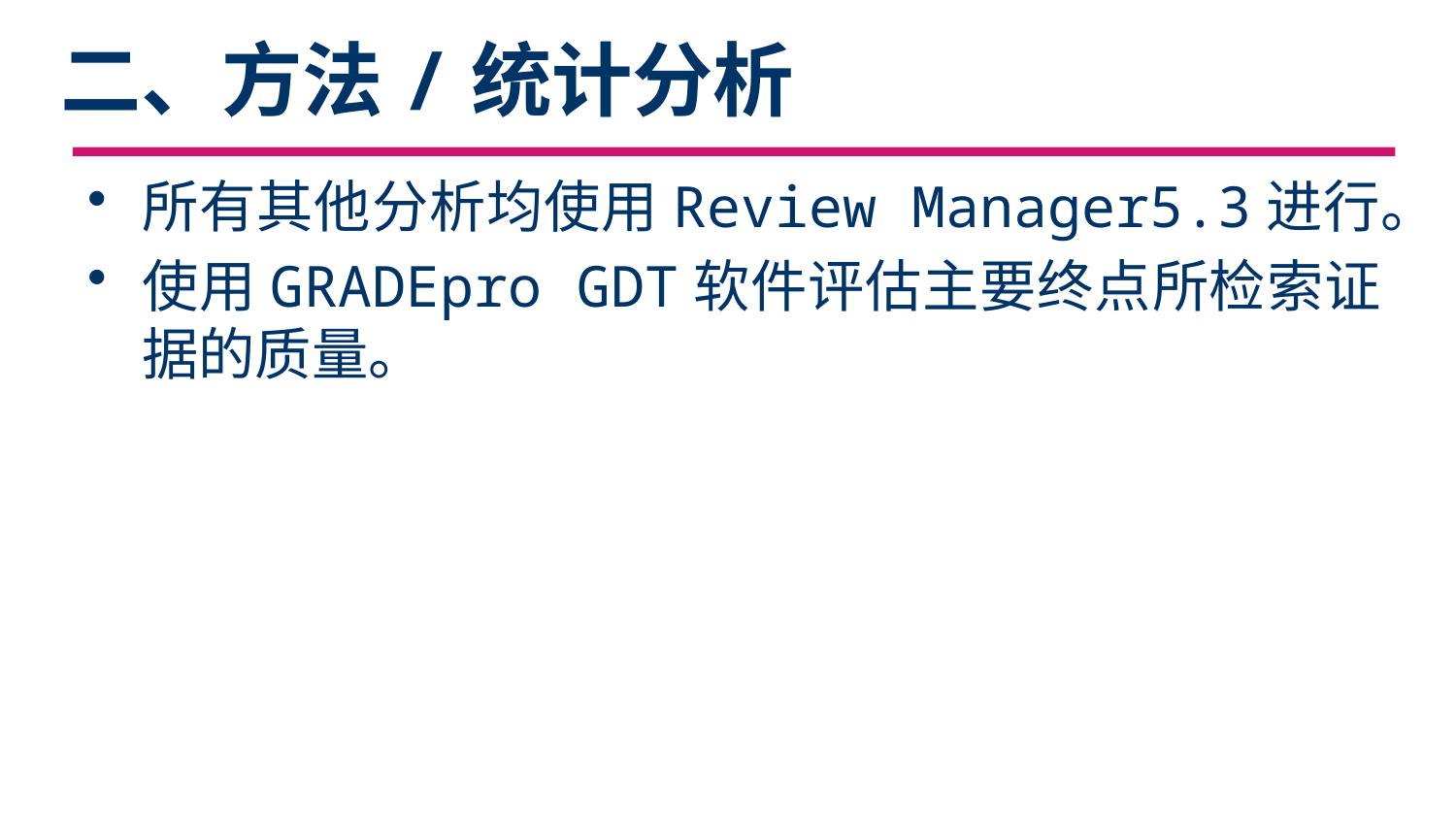

# 二、方法/统计分析

所有其他分析均使用Review Manager5.3进行。
使用GRADEpro GDT软件评估主要终点所检索证据的质量。